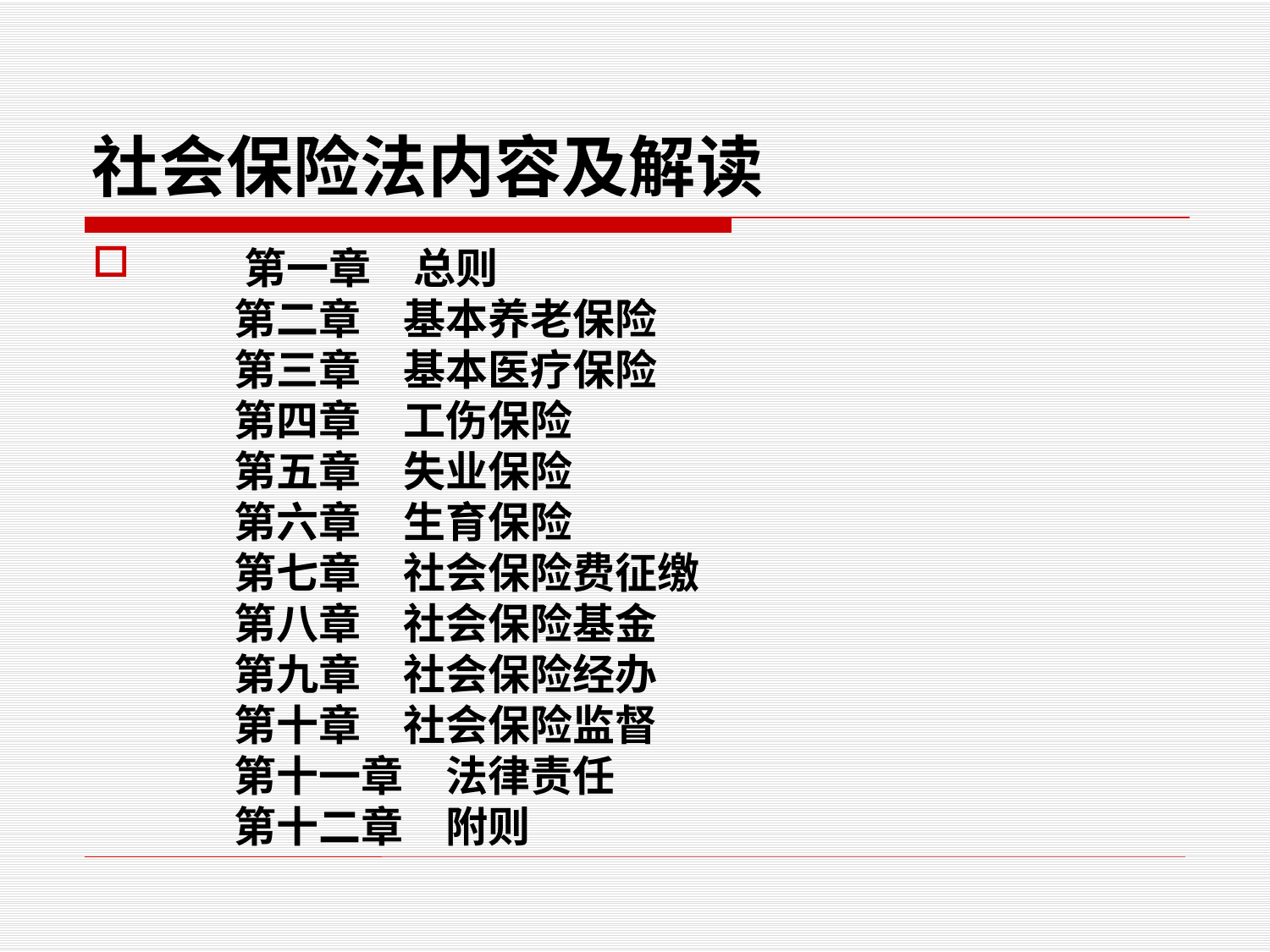

# 社会保险法内容及解读
        第一章　总则 
        第二章　基本养老保险 
        第三章　基本医疗保险 
        第四章　工伤保险 
        第五章　失业保险 
        第六章　生育保险 
        第七章　社会保险费征缴 
        第八章　社会保险基金 
        第九章　社会保险经办 
        第十章　社会保险监督 
        第十一章　法律责任 
        第十二章　附则